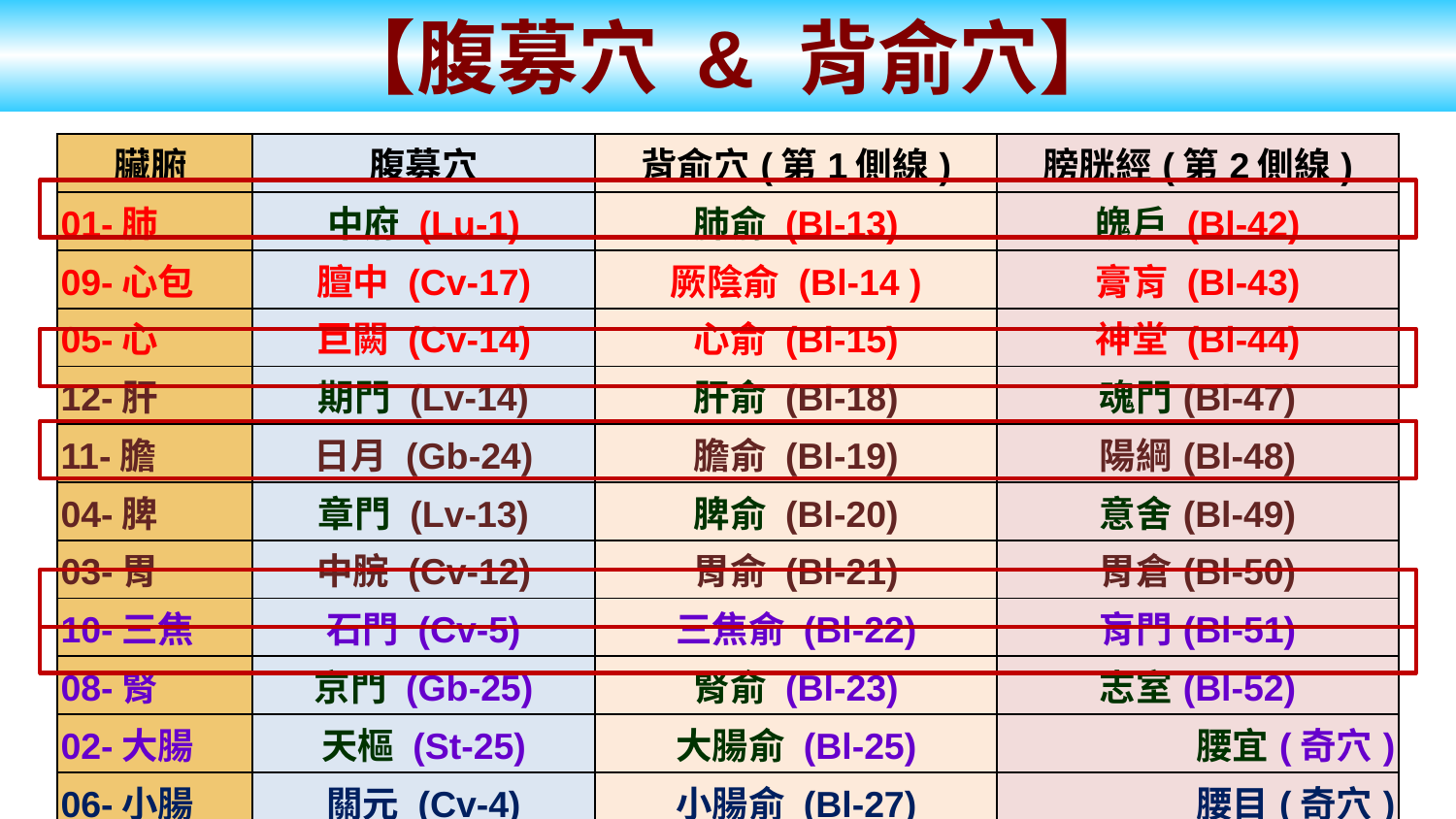

【腹募穴 & 背俞穴】
| 臟腑 | 腹募穴 | 背俞穴(第1側線) | 膀胱經(第2側線) |
| --- | --- | --- | --- |
| 01-肺 | 中府 (Lu-1) | 肺俞 (Bl-13) | 魄戶 (Bl-42) |
| 09-心包 | 膻中 (Cv-17) | 厥陰俞 (Bl-14 ) | 膏肓 (Bl-43) |
| 05-心 | 巨闕 (Cv-14) | 心俞 (Bl-15) | 神堂 (Bl-44) |
| 12-肝 | 期門 (Lv-14) | 肝俞 (Bl-18) | 魂門(Bl-47) |
| 11-膽 | 日月 (Gb-24) | 膽俞 (Bl-19) | 陽綱(Bl-48) |
| 04-脾 | 章門 (Lv-13) | 脾俞 (Bl-20) | 意舍(Bl-49) |
| 03-胃 | 中脘 (Cv-12) | 胃俞 (Bl-21) | 胃倉(Bl-50) |
| 10-三焦 | 石門 (Cv-5) | 三焦俞 (Bl-22) | 肓門(Bl-51) |
| 08-腎 | 京門 (Gb-25) | 腎俞 (Bl-23) | 志室(Bl-52) |
| 02-大腸 | 天樞 (St-25) | 大腸俞 (Bl-25) | 腰宜(奇穴) |
| 06-小腸 | 關元 (Cv-4) | 小腸俞 (Bl-27) | 腰目(奇穴) |
| 07-膀胱 | 中極 (Cv-3) | 膀胱俞 (Bl-28) | 胞肓(Bl-53) |